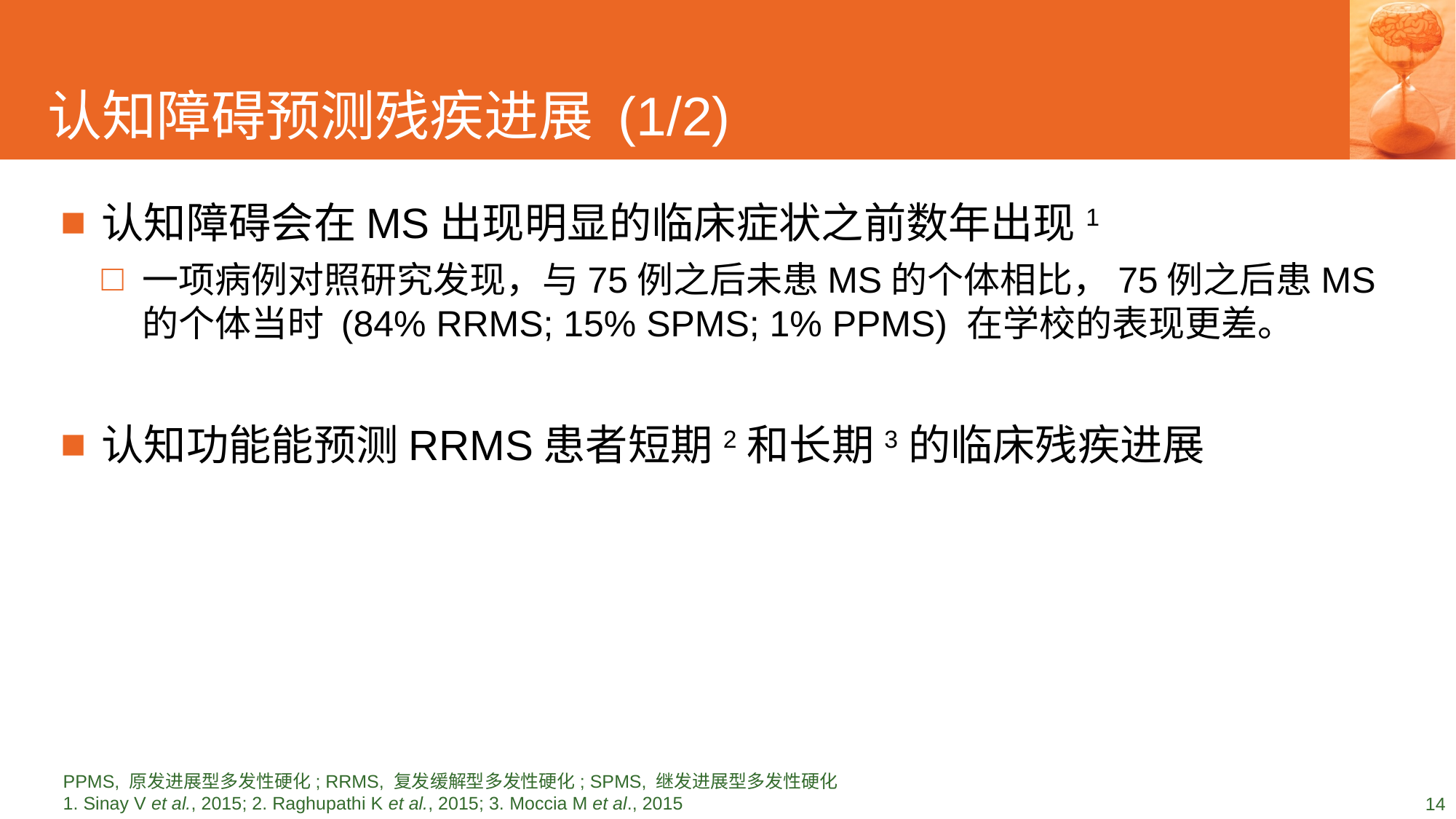

# 认知障碍预测残疾进展 (1/2)
认知障碍会在MS出现明显的临床症状之前数年出现1
一项病例对照研究发现，与75例之后未患MS的个体相比，75例之后患MS的个体当时 (84% RRMS; 15% SPMS; 1% PPMS) 在学校的表现更差。

认知功能能预测RRMS患者短期2和长期3的临床残疾进展

PPMS, 原发进展型多发性硬化; RRMS, 复发缓解型多发性硬化; SPMS, 继发进展型多发性硬化
1. Sinay V et al., 2015; 2. Raghupathi K et al., 2015; 3. Moccia M et al., 2015